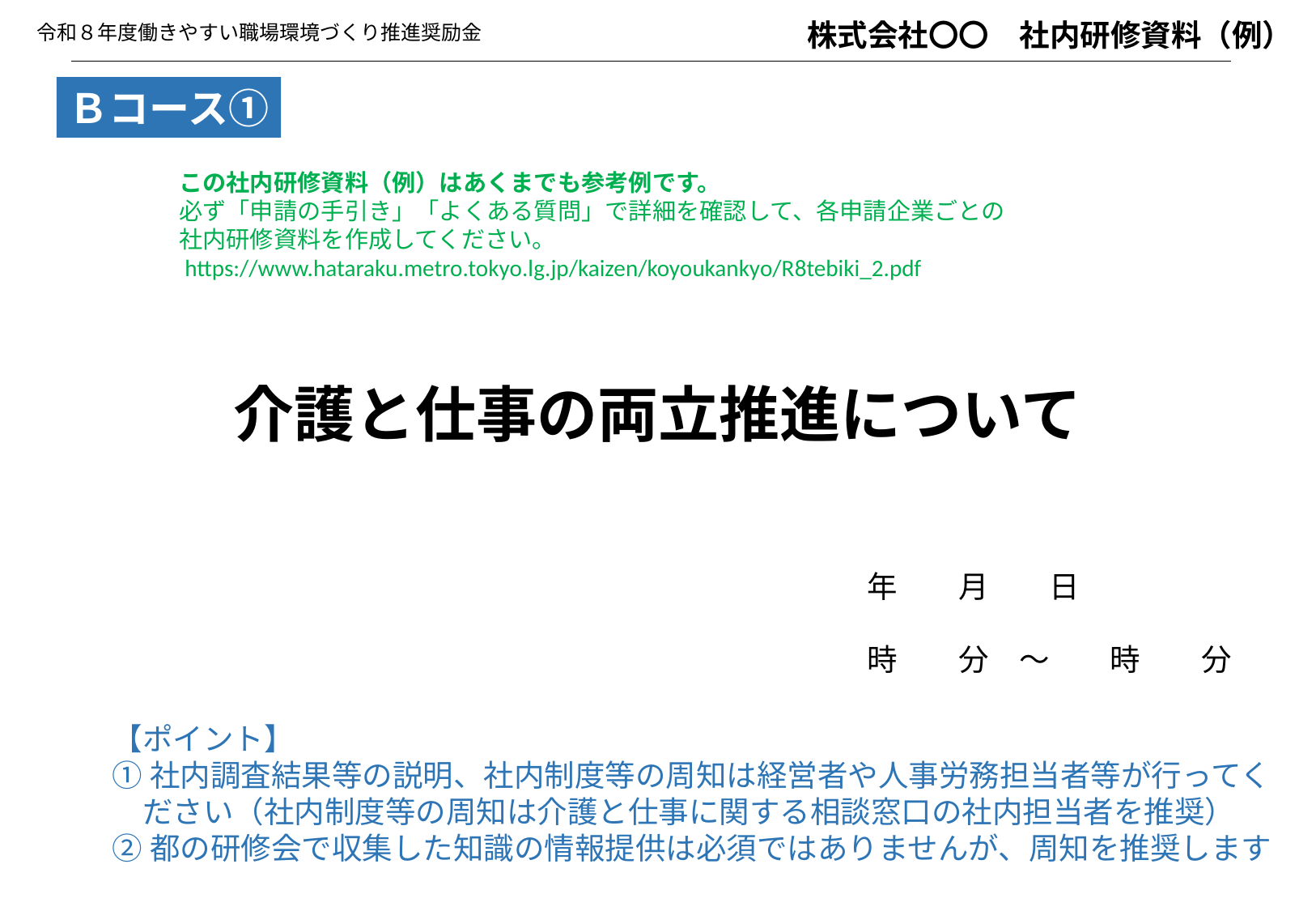

株式会社〇〇　社内研修資料（例）
令和８年度働きやすい職場環境づくり推進奨励金
Ｂコース①
　この社内研修資料（例）はあくまでも参考例です。
　必ず「申請の手引き」「よくある質問」で詳細を確認して、各申請企業ごとの
　社内研修資料を作成してください。
　https://www.hataraku.metro.tokyo.lg.jp/kaizen/koyoukankyo/R8tebiki_2.pdf
介護と仕事の両立推進について
　　年　　月　　日

　　時　　分　～　　時　　分
【ポイント】
①社内調査結果等の説明、社内制度等の周知は経営者や人事労務担当者等が行ってく
　ださい（社内制度等の周知は介護と仕事に関する相談窓口の社内担当者を推奨）
②都の研修会で収集した知識の情報提供は必須ではありませんが、周知を推奨します